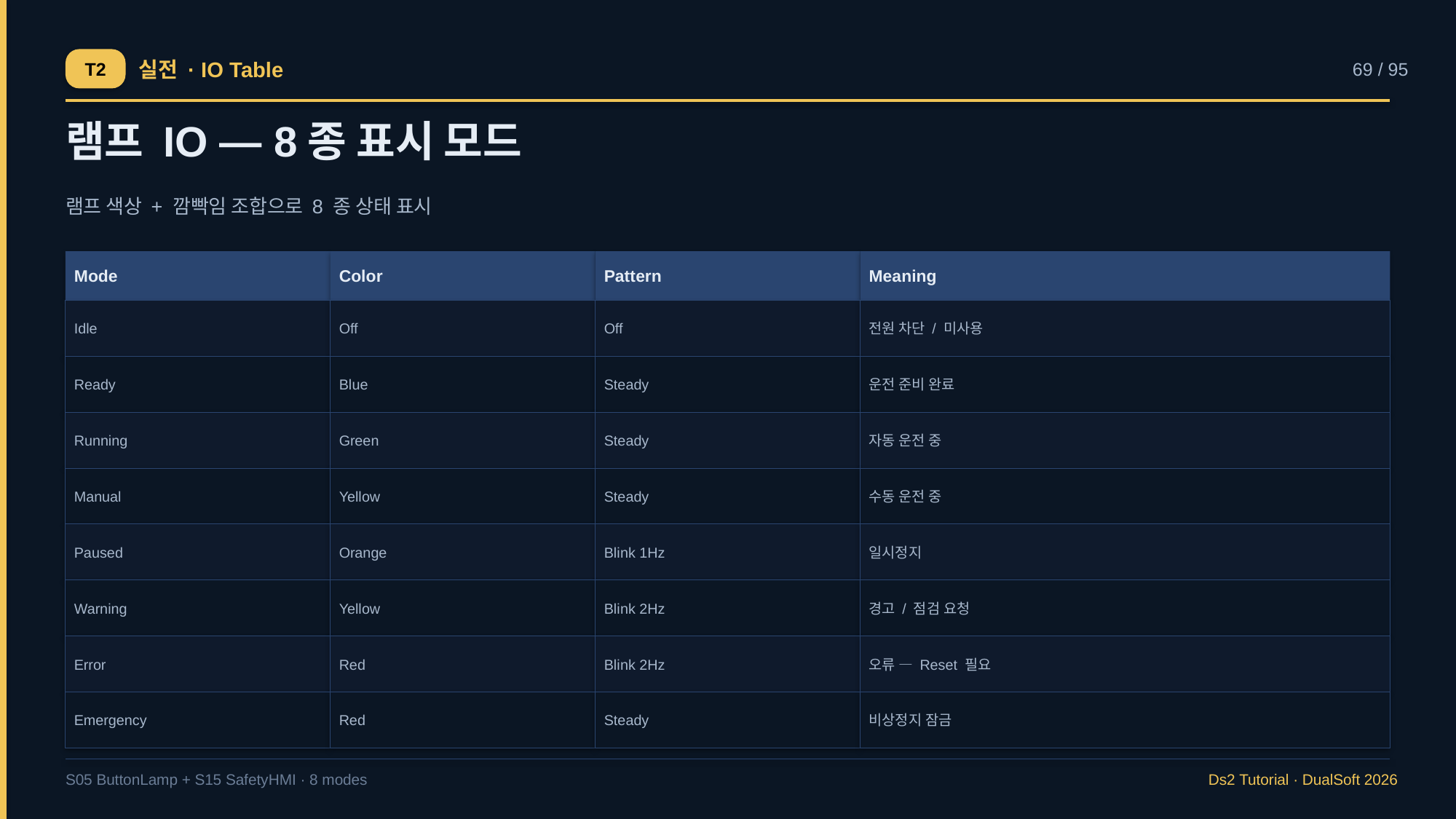

T2
실전 · IO Table
69 / 95
램프 IO — 8종 표시 모드
램프 색상 + 깜빡임 조합으로 8 종 상태 표시

Mode

Color

Pattern

Meaning

Idle

Off

Off

전원 차단 / 미사용

Ready

Blue

Steady

운전 준비 완료

Running

Green

Steady

자동 운전 중

Manual

Yellow

Steady

수동 운전 중

Paused

Orange

Blink 1Hz

일시정지

Warning

Yellow

Blink 2Hz

경고 / 점검 요청

Error

Red

Blink 2Hz

오류 — Reset 필요

Emergency

Red

Steady

비상정지 잠금
S05 ButtonLamp + S15 SafetyHMI · 8 modes
Ds2 Tutorial · DualSoft 2026